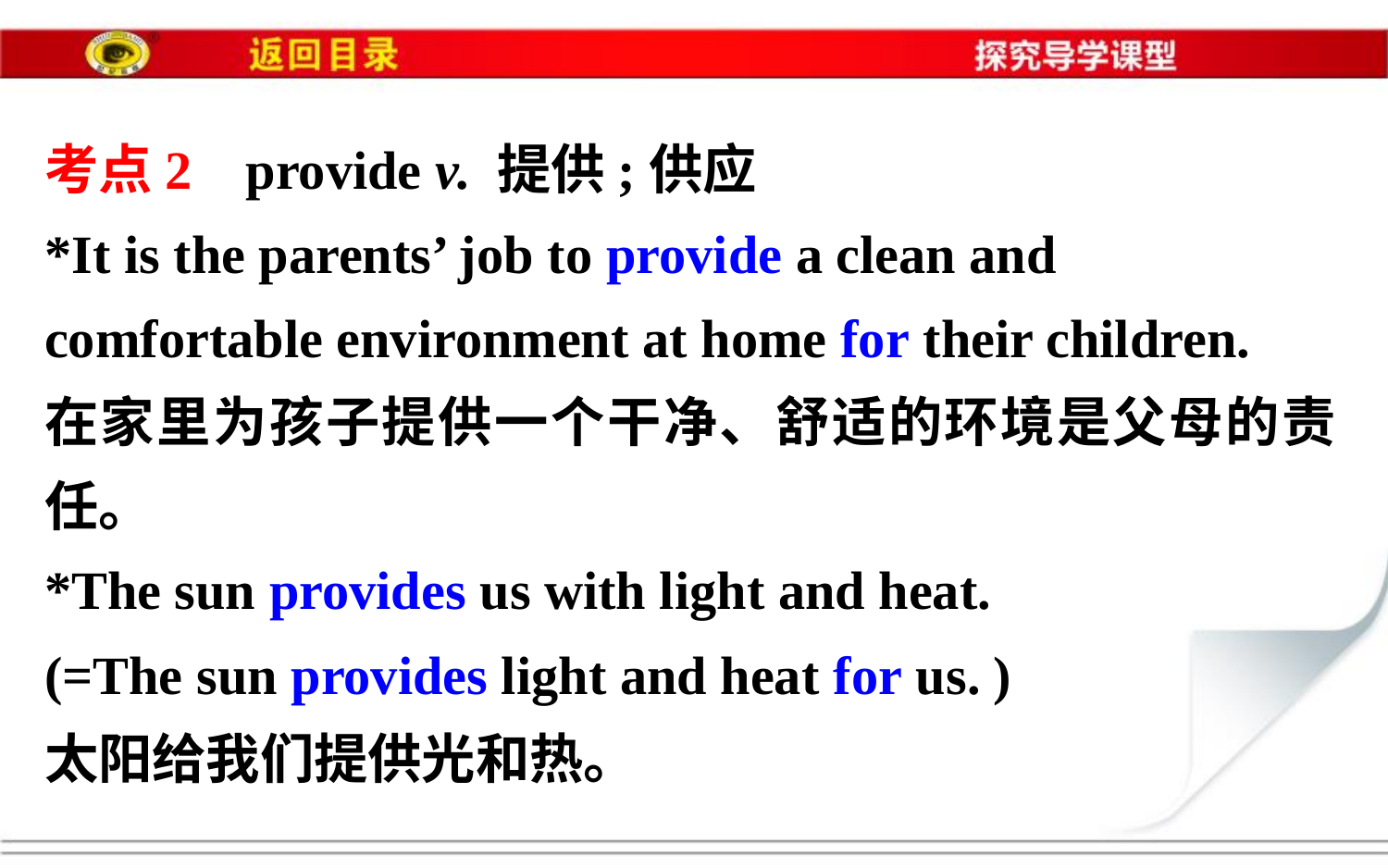

考点2    provide v. 提供;供应
*It is the parents’ job to provide a clean and
comfortable environment at home for their children.
在家里为孩子提供一个干净、舒适的环境是父母的责任。
*The sun provides us with light and heat.
(=The sun provides light and heat for us. )
太阳给我们提供光和热。